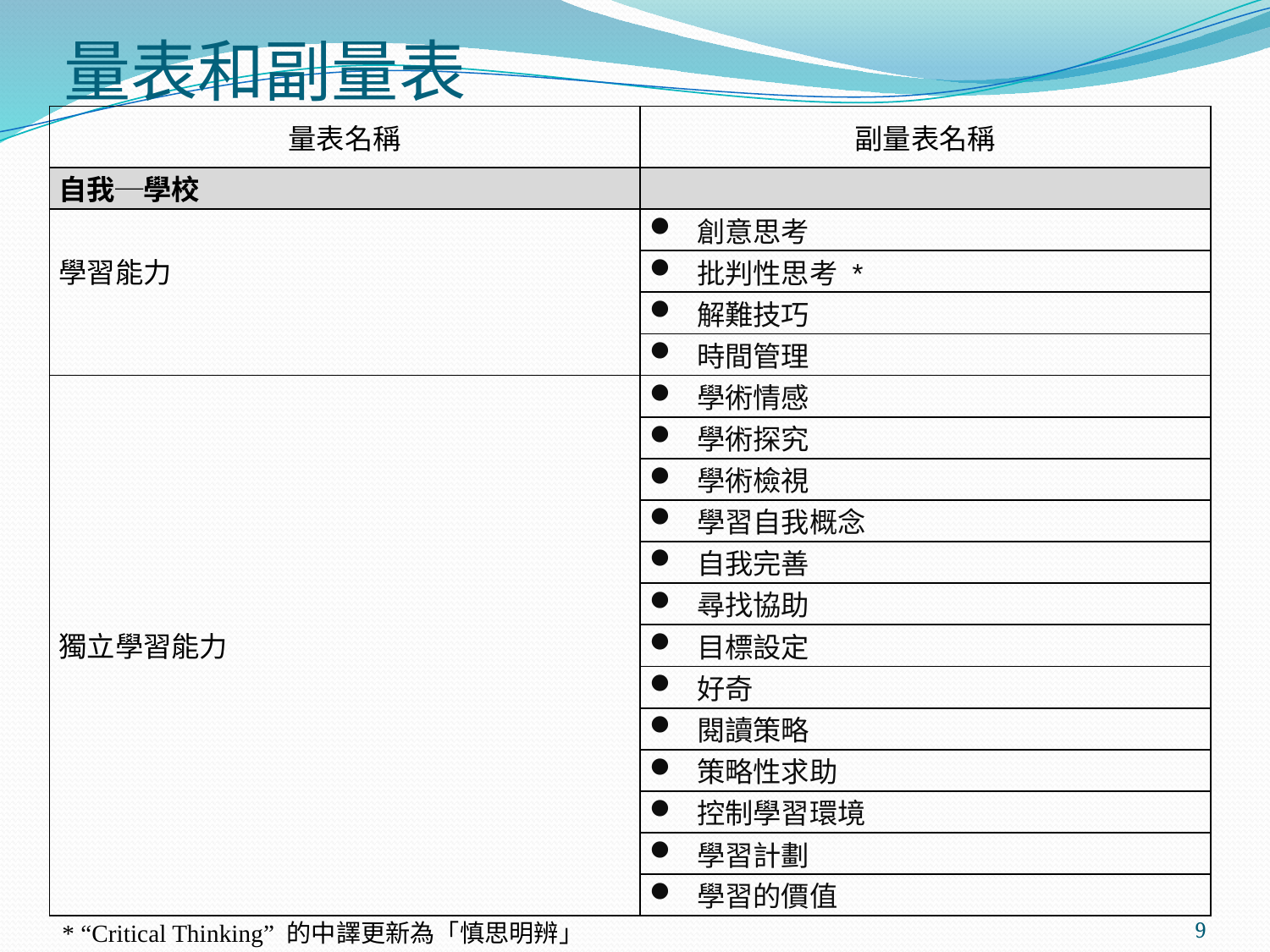

# 量表和副量表
| 量表名稱 | 副量表名稱 |
| --- | --- |
| 自我─學校 |  |
|  | 創意思考 |
| 學習能力 | 批判性思考 \* |
|  | 解難技巧 |
|  | 時間管理 |
|  | 學術情感 |
|  | 學術探究 |
|  | 學術檢視 |
|  | 學習自我概念 |
|  | 自我完善 |
|  | 尋找協助 |
| 獨立學習能力 | 目標設定 |
|  | 好奇 |
|  | 閱讀策略 |
|  | 策略性求助 |
|  | 控制學習環境 |
|  | 學習計劃 |
|  | 學習的價值 |
9
* “Critical Thinking” 的中譯更新為「慎思明辨」